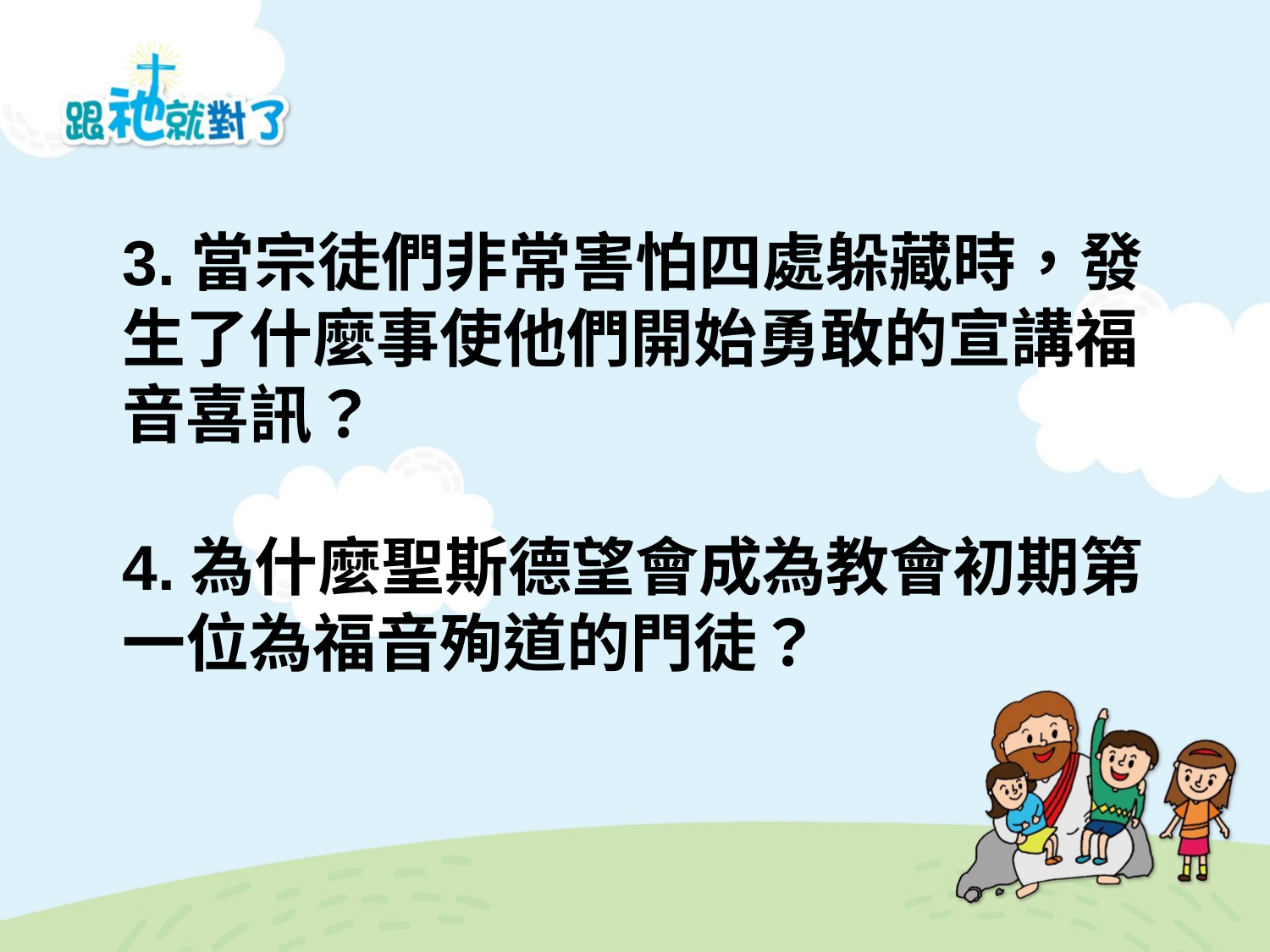

3.當宗徒們非常害怕四處躲藏時，發生了什麼事使他們開始勇敢的宣講福音喜訊？

4.為什麼聖斯德望會成為教會初期第一位為福音殉道的門徒？